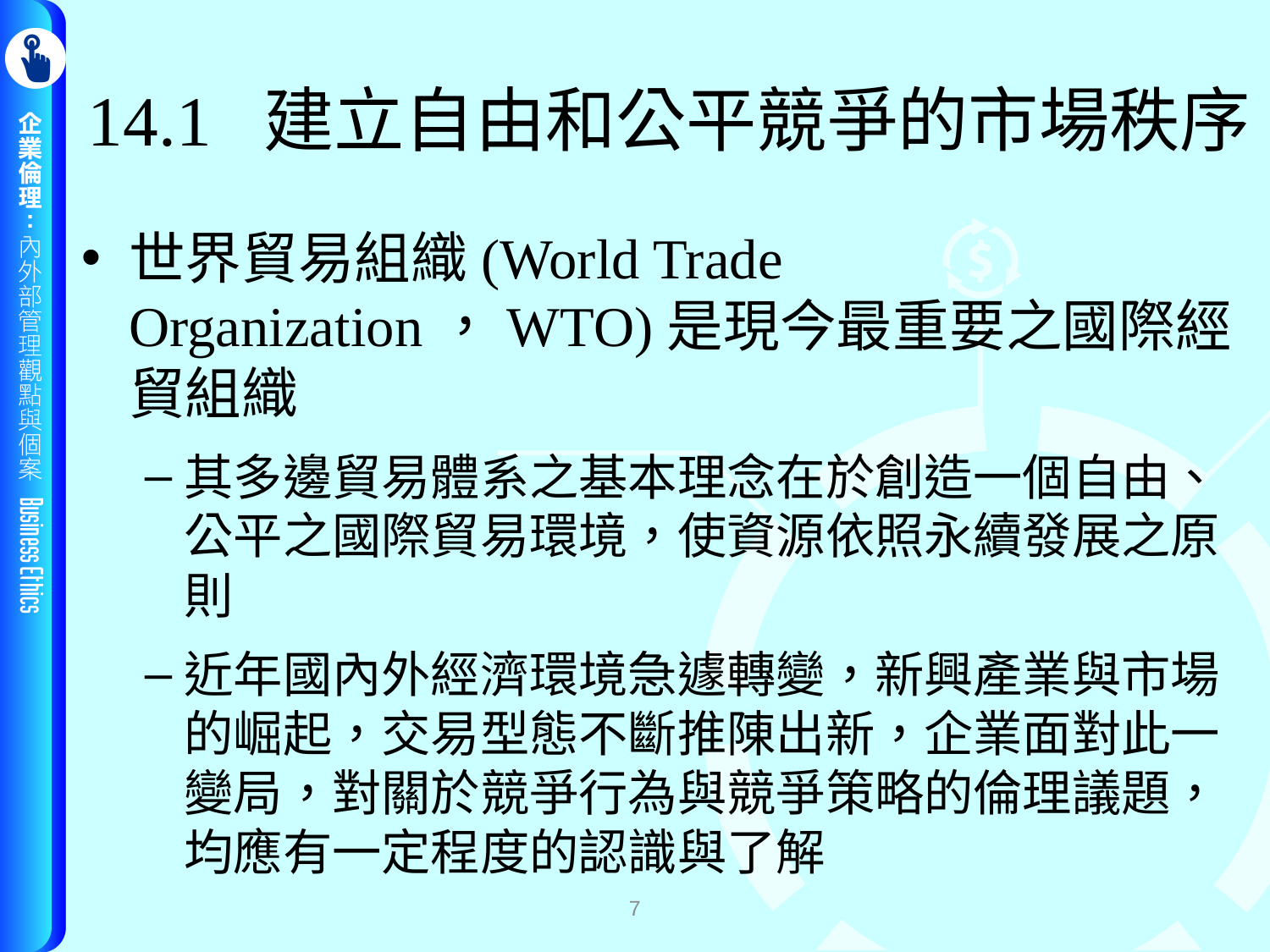

# 14.1  建立自由和公平競爭的市場秩序
世界貿易組織(World Trade Organization，WTO)是現今最重要之國際經貿組織
其多邊貿易體系之基本理念在於創造一個自由、公平之國際貿易環境，使資源依照永續發展之原則
近年國內外經濟環境急遽轉變，新興產業與市場的崛起，交易型態不斷推陳出新，企業面對此一變局，對關於競爭行為與競爭策略的倫理議題，均應有一定程度的認識與了解
7